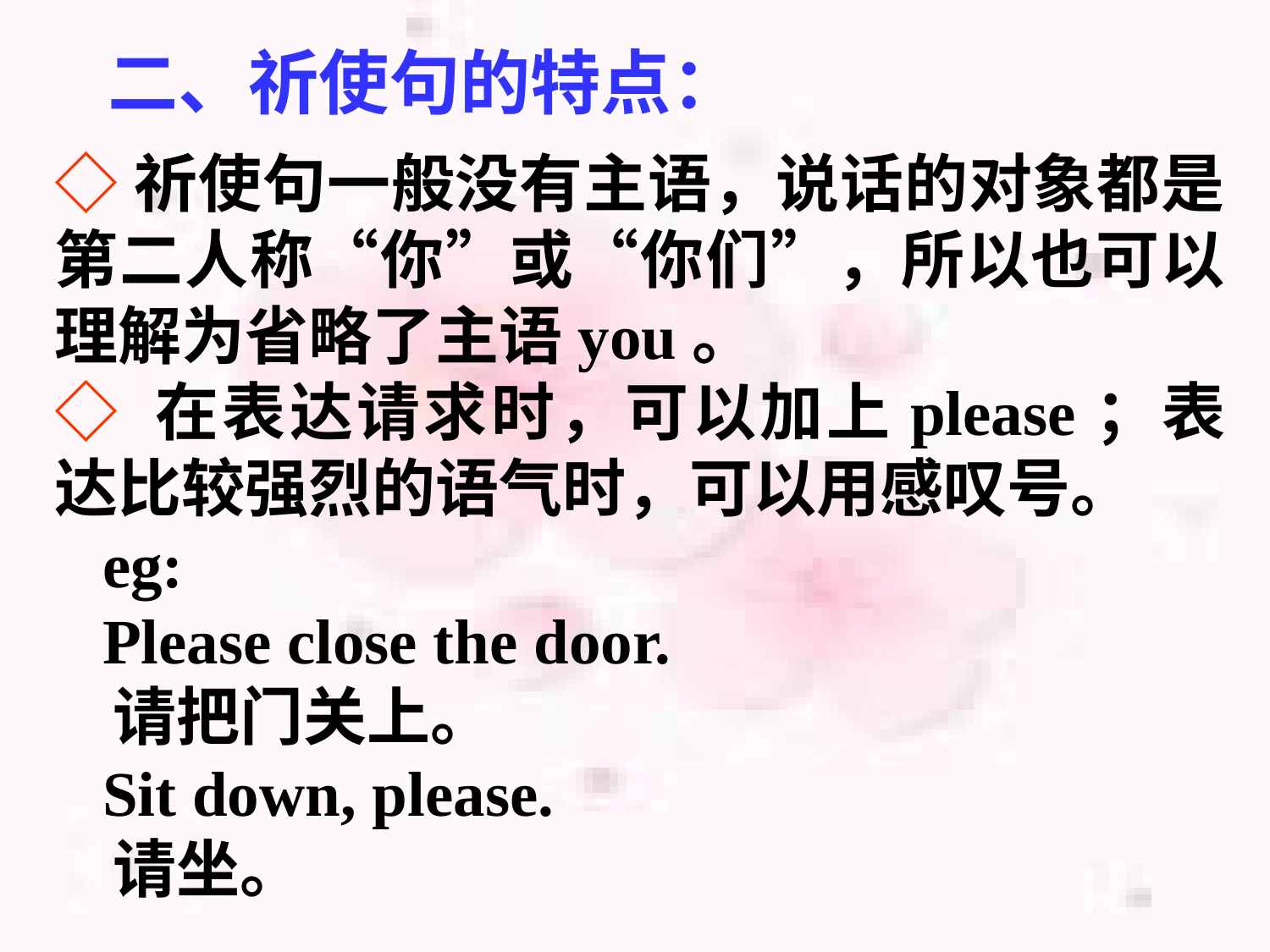

二、祈使句的特点：
◇ 祈使句一般没有主语，说话的对象都是第二人称“你”或“你们”，所以也可以理解为省略了主语you。
◇ 在表达请求时，可以加上please；表达比较强烈的语气时，可以用感叹号。
   eg:
   Please close the door.
   请把门关上。
   Sit down, please.
   请坐。